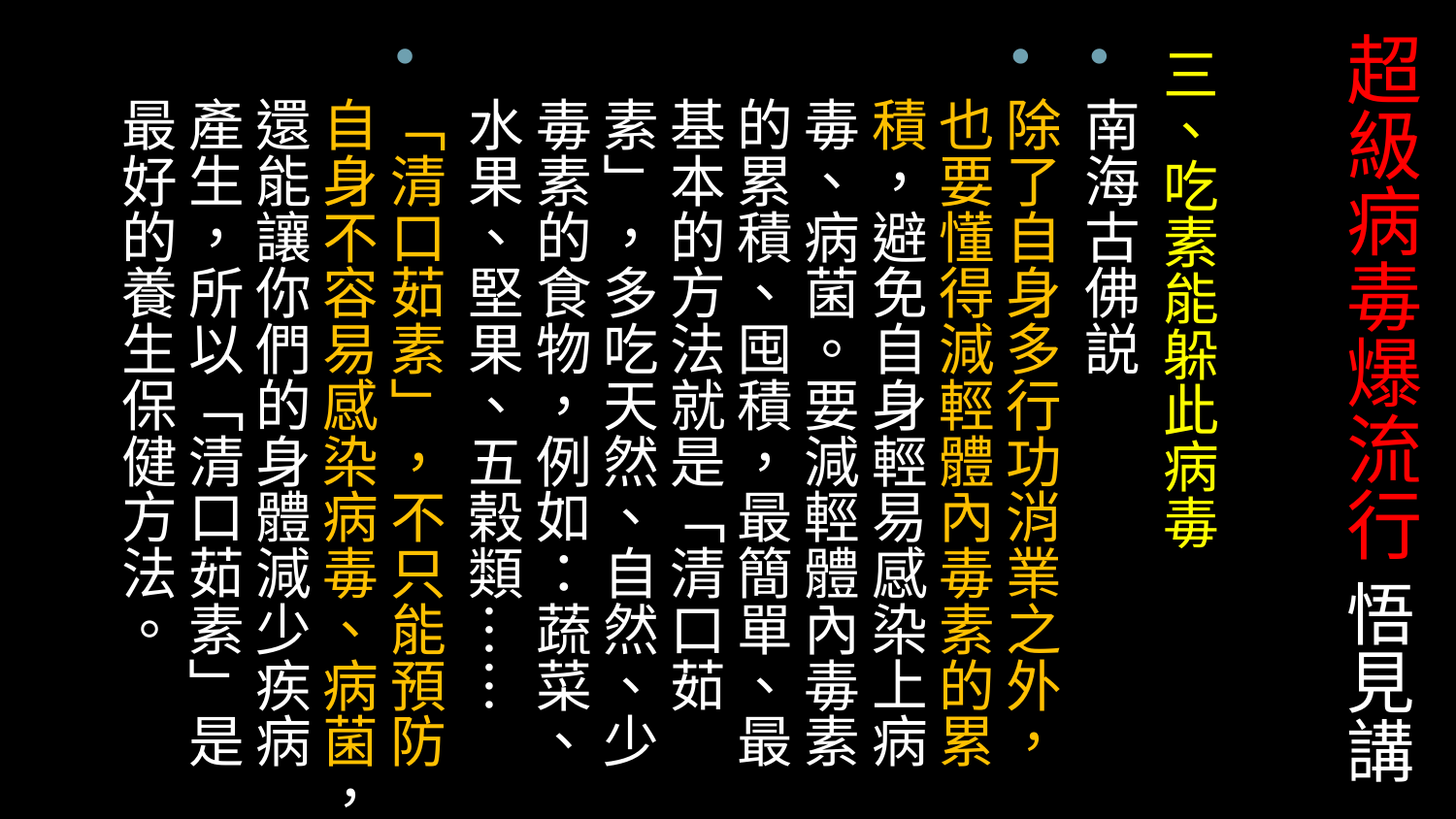

# 超級病毒爆流行 悟見講
三、吃素能躲此病毒
南海古佛説
除了自身多行功消業之外，也要懂得減輕體內毒素的累積，避免自身輕易感染上病毒、病菌。要減輕體內毒素的累積、囤積，最簡單、最基本的方法就是「清口茹素」，多吃天然、自然、少毒素的食物，例如：蔬菜、水果、堅果、五榖類⋯⋯
「清口茹素」，不只能預防自身不容易感染病毒、病菌，還能讓你們的身體減少疾病產生，所以「清口茹素」是最好的養生保健方法。